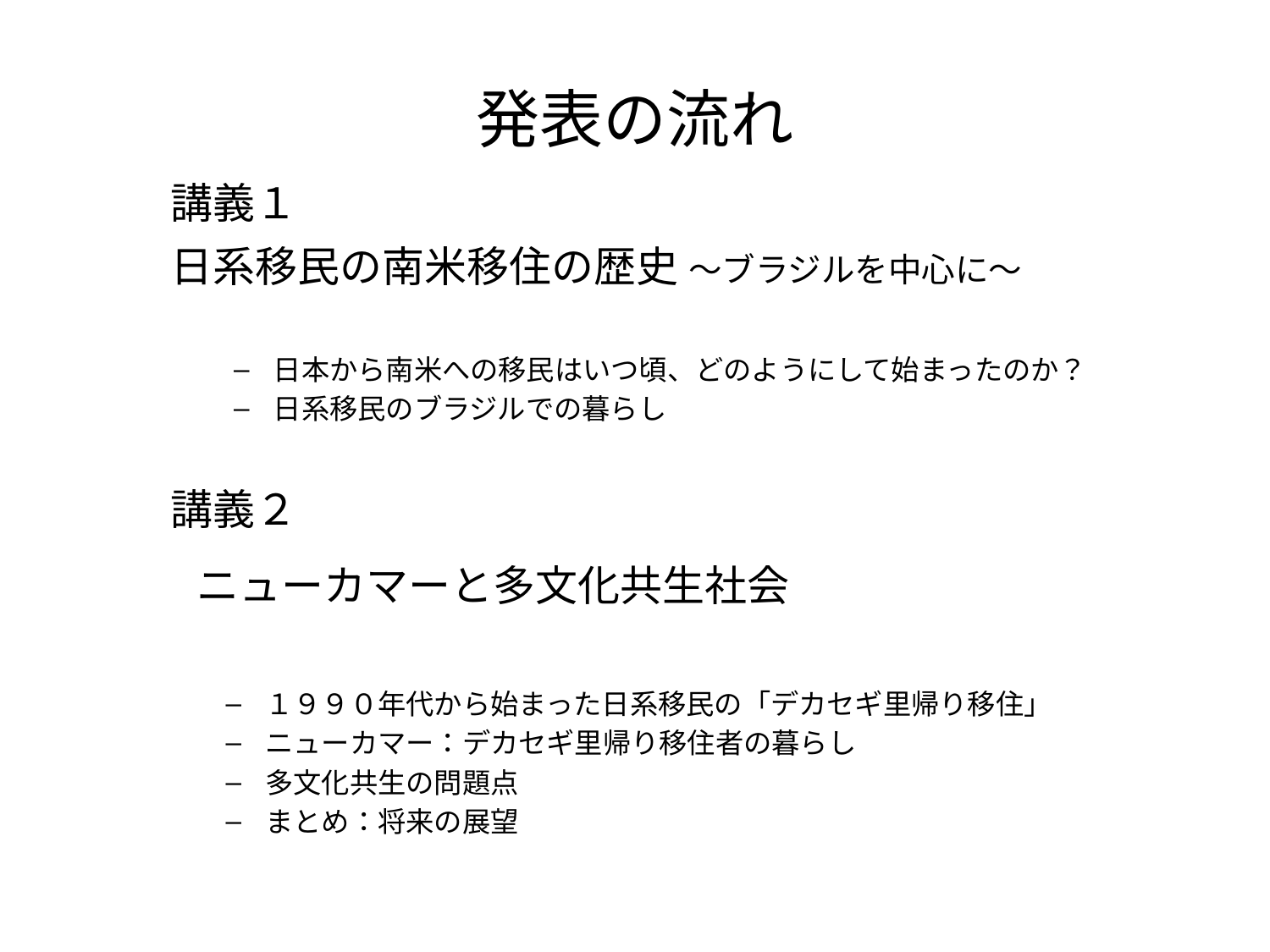

# 発表の流れ
講義１
日系移民の南米移住の歴史 〜ブラジルを中心に〜
日本から南米への移民はいつ頃、どのようにして始まったのか？
日系移民のブラジルでの暮らし

講義２
 ニューカマーと多文化共生社会
１９９０年代から始まった日系移民の「デカセギ里帰り移住」
ニューカマー：デカセギ里帰り移住者の暮らし
多文化共生の問題点
まとめ：将来の展望